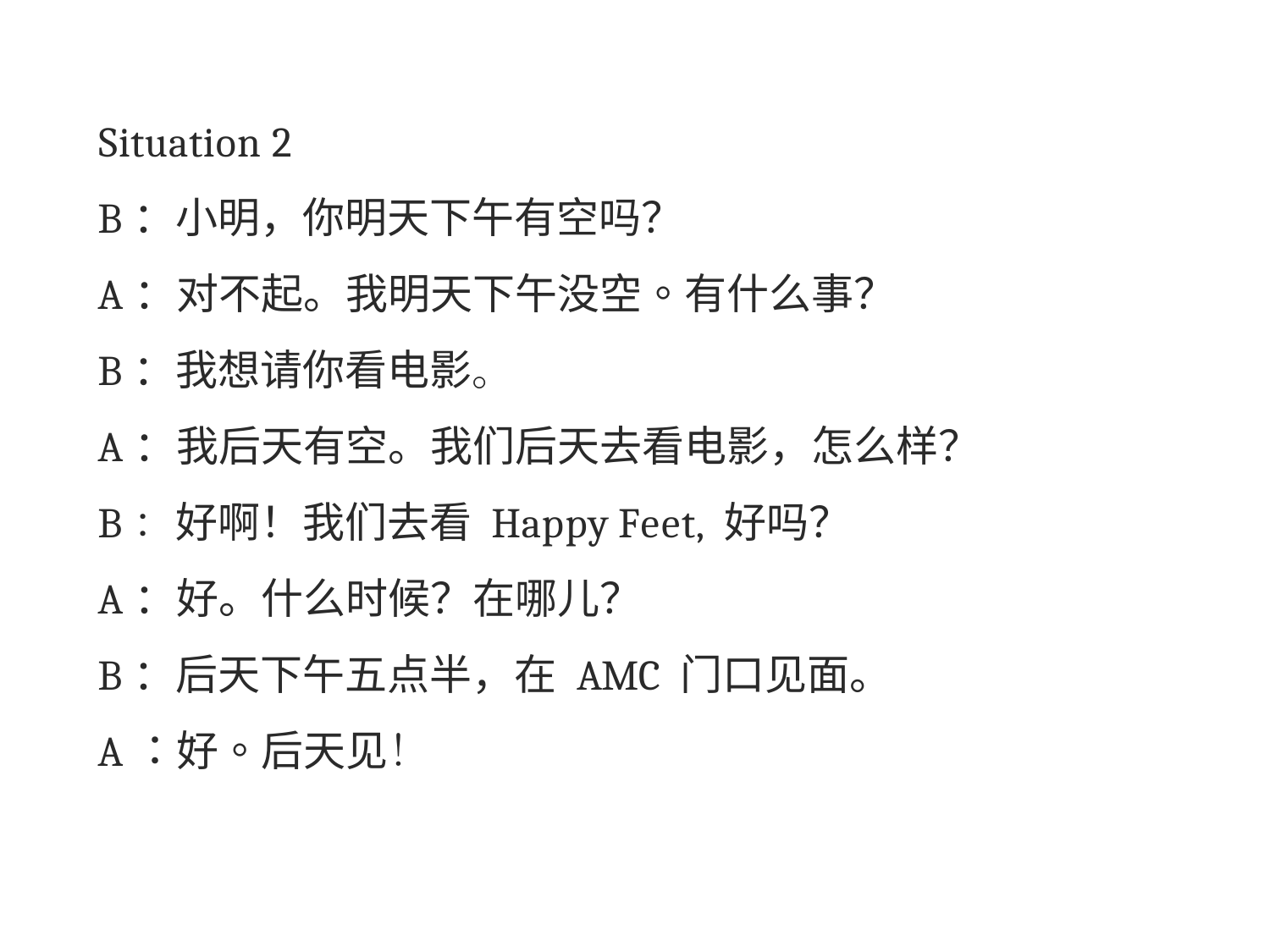

Situation 2
B：小明，你明天下午有空吗？
A：对不起。我明天下午没空。有什么事？
B：我想请你看电影。
A：我后天有空。我们后天去看电影，怎么样？
B：好啊！我们去看 Happy Feet, 好吗？
A：好。什么时候？在哪儿？
B：后天下午五点半，在 AMC 门口见面。
A：好。后天见！